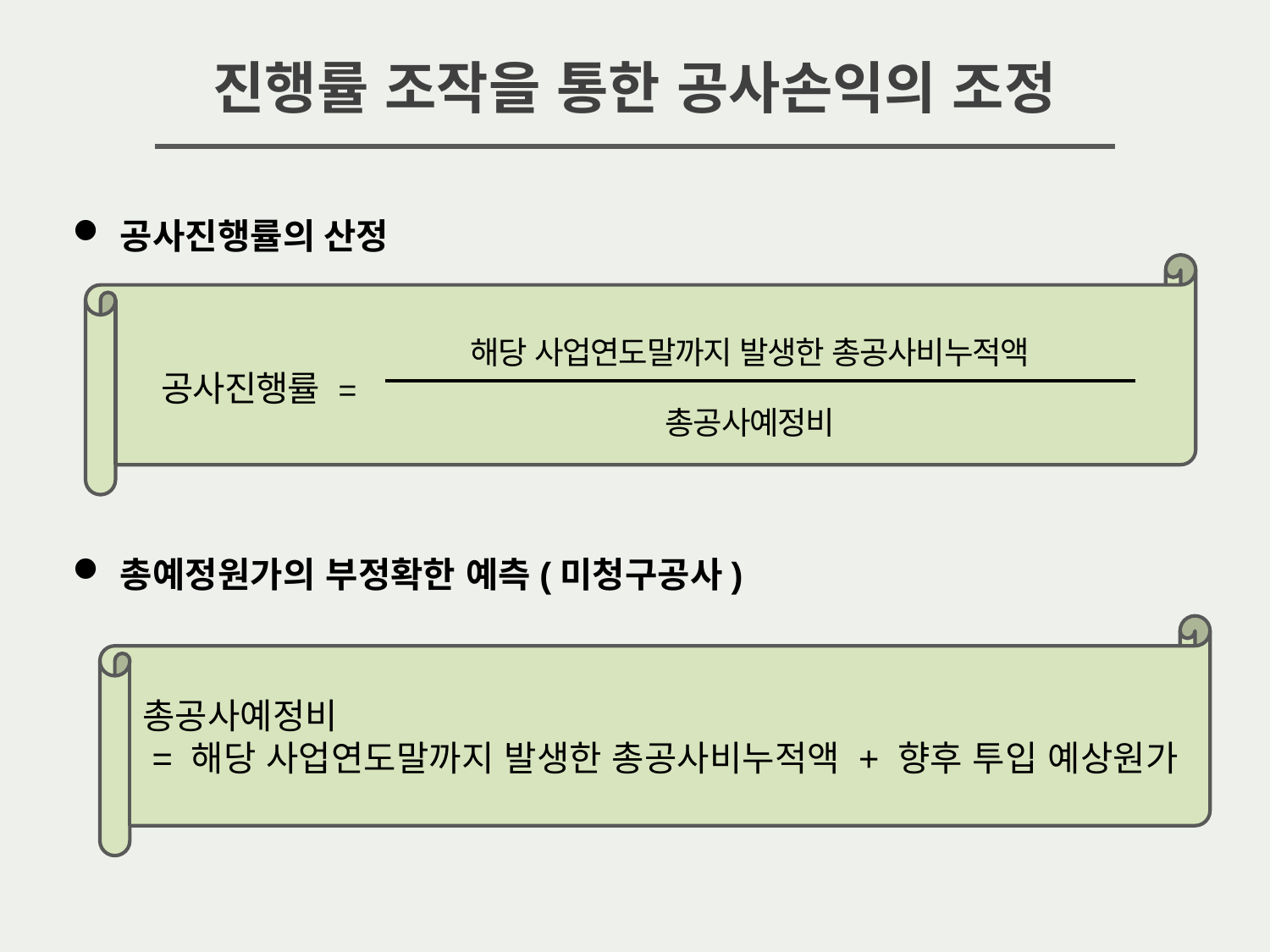

진행률 조작을 통한 공사손익의 조정
공사진행률의 산정

총예정원가의 부정확한 예측(미청구공사)

| 공사진행률 = | 해당 사업연도말까지 발생한 총공사비누적액 |  |
| --- | --- | --- |
|  | 총공사예정비 |  |
총공사예정비
 = 해당 사업연도말까지 발생한 총공사비누적액 + 향후 투입 예상원가